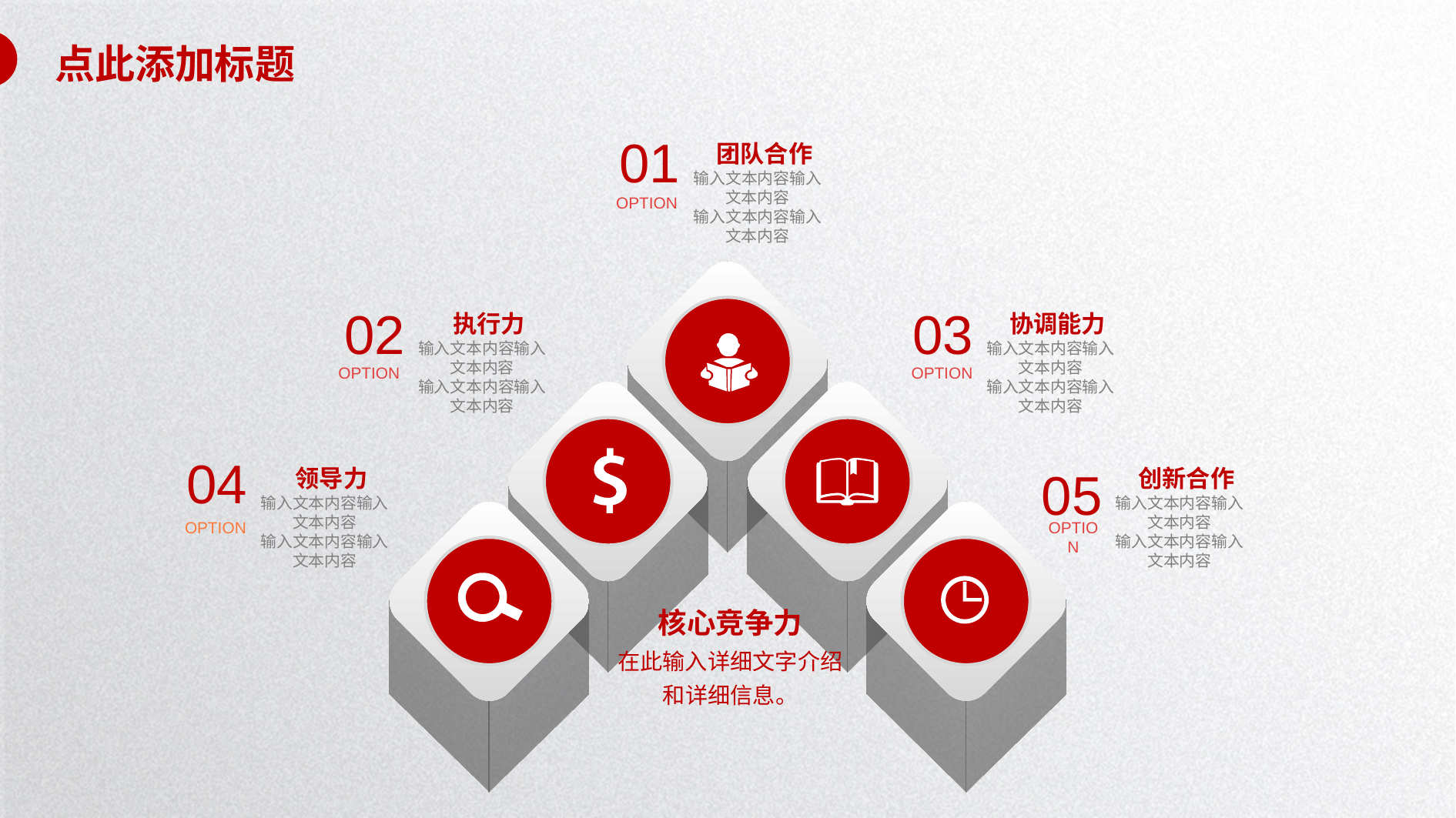

点此添加标题
01
OPTION
团队合作
输入文本内容输入文本内容
输入文本内容输入文本内容

02
OPTION
执行力
输入文本内容输入文本内容
输入文本内容输入文本内容
03
OPTION
协调能力
输入文本内容输入文本内容
输入文本内容输入文本内容
04
OPTION
领导力
输入文本内容输入文本内容
输入文本内容输入文本内容
05
OPTION
创新合作
输入文本内容输入文本内容
输入文本内容输入文本内容
核心竞争力
在此输入详细文字介绍
和详细信息。